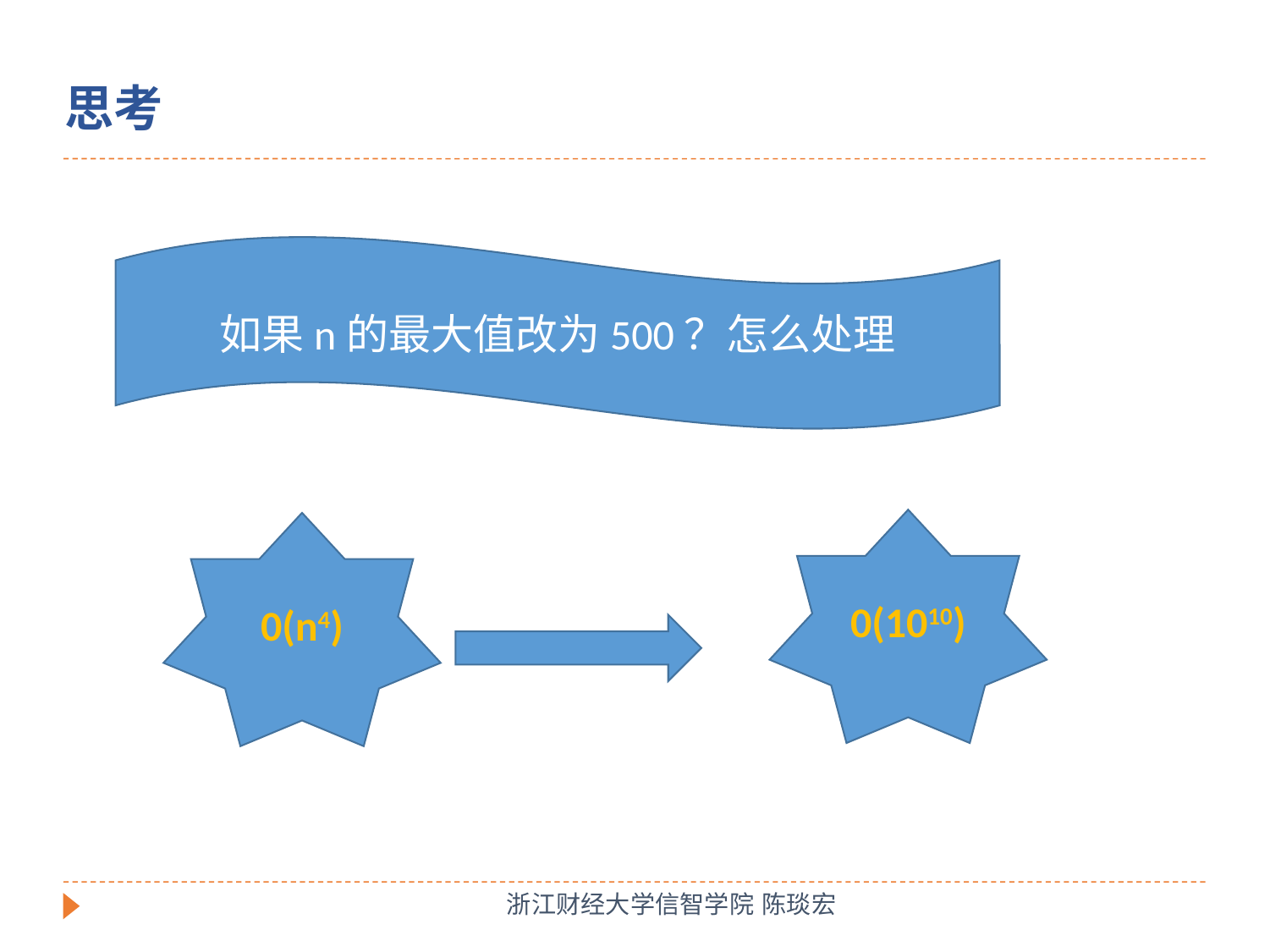

思考
如果n的最大值改为500？怎么处理
0(1010)
0(n4)

浙江财经大学信智学院 陈琰宏
27